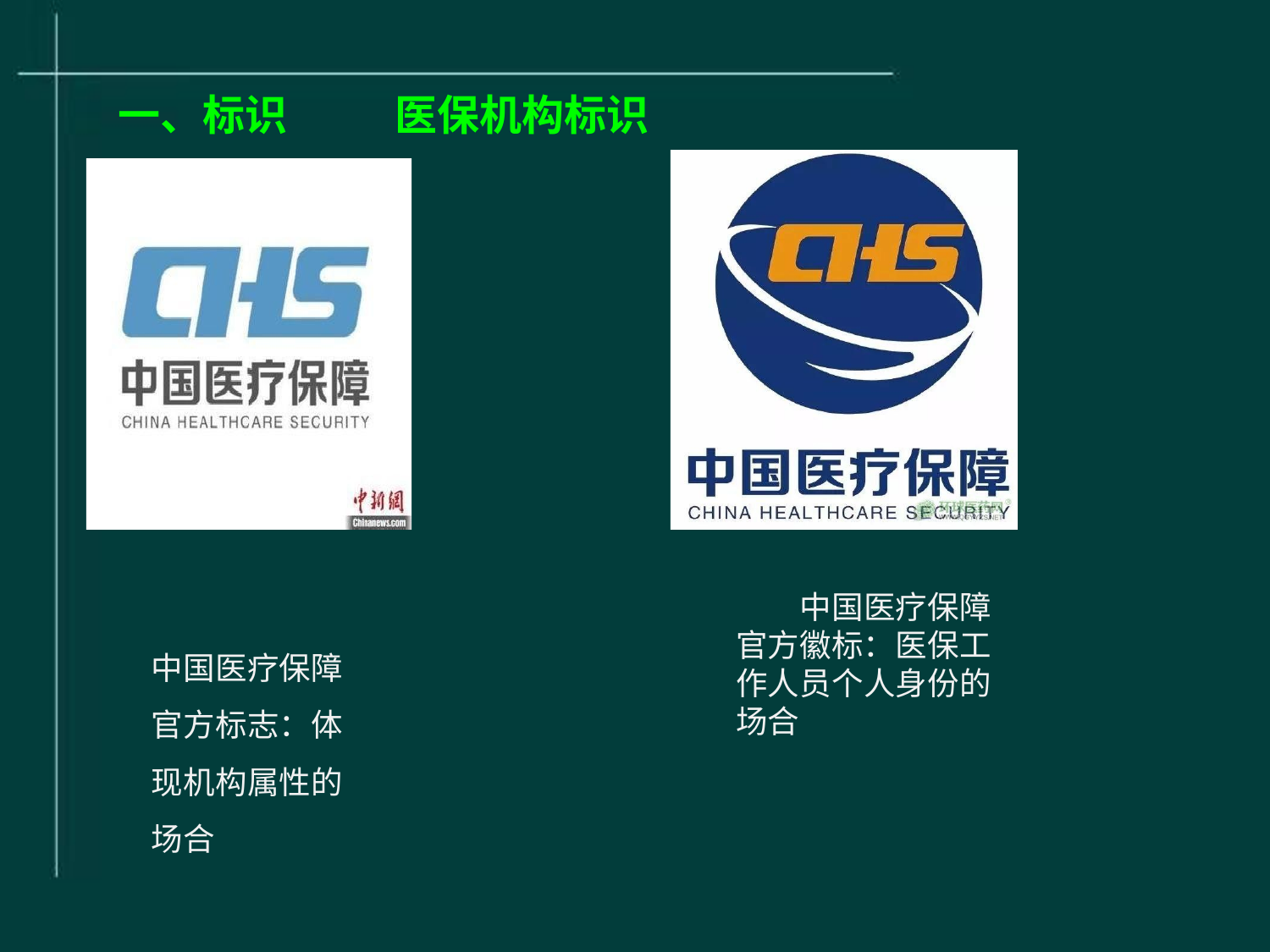

# 一、标识
医保机构标识

中国医疗保障 官方徽标：医保工 作人员个人身份的 场合
中国医疗保障 官方标志：体 现机构属性的 场合